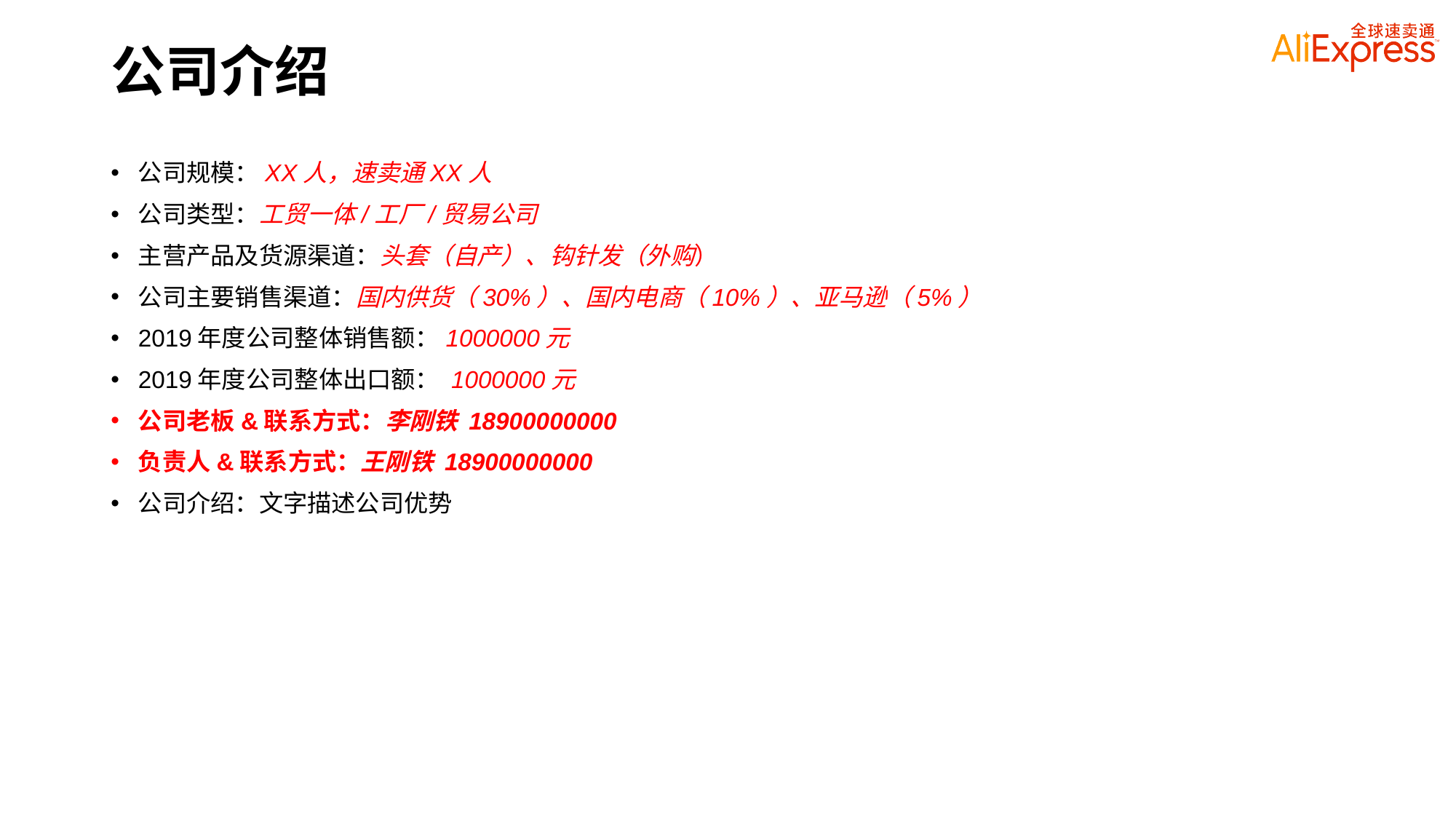

# 公司介绍
公司规模：XX人，速卖通XX人
公司类型：工贸一体/工厂/贸易公司
主营产品及货源渠道：头套（自产）、钩针发（外购）
公司主要销售渠道：国内供货（30%）、国内电商（10%）、亚马逊（5%）
2019年度公司整体销售额：1000000元
2019年度公司整体出口额： 1000000元
公司老板&联系方式：李刚铁 18900000000
负责人&联系方式：王刚铁 18900000000
公司介绍：文字描述公司优势